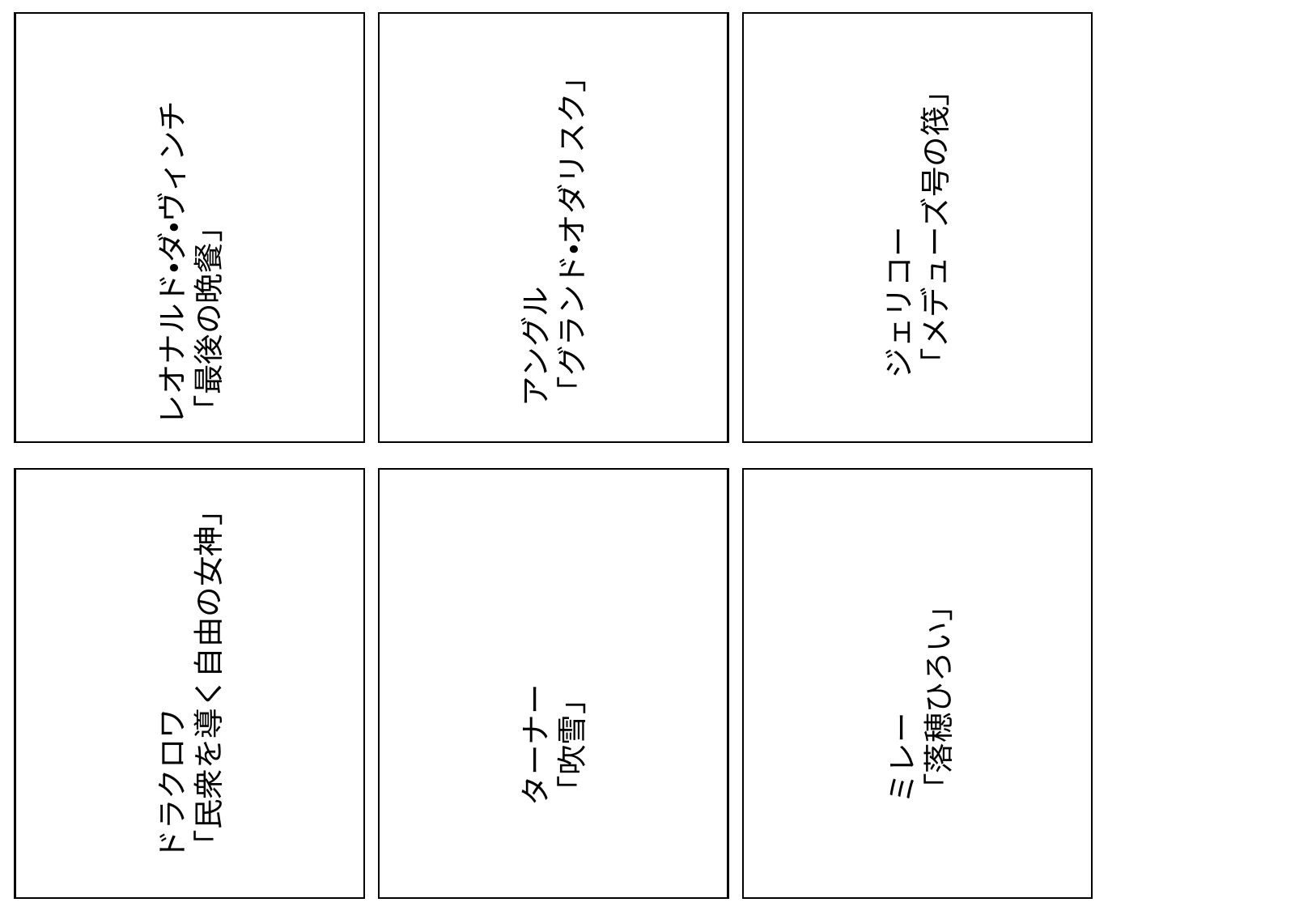

ジェリコー
「メデューズ号の筏」
レオナルド・ダ・ヴィンチ
「最後の晩餐」
アングル
「グランド・オダリスク」

ターナー
「吹雪」
ミレー
「落穂ひろい」
ドラクロワ
「民衆を導く自由の女神」